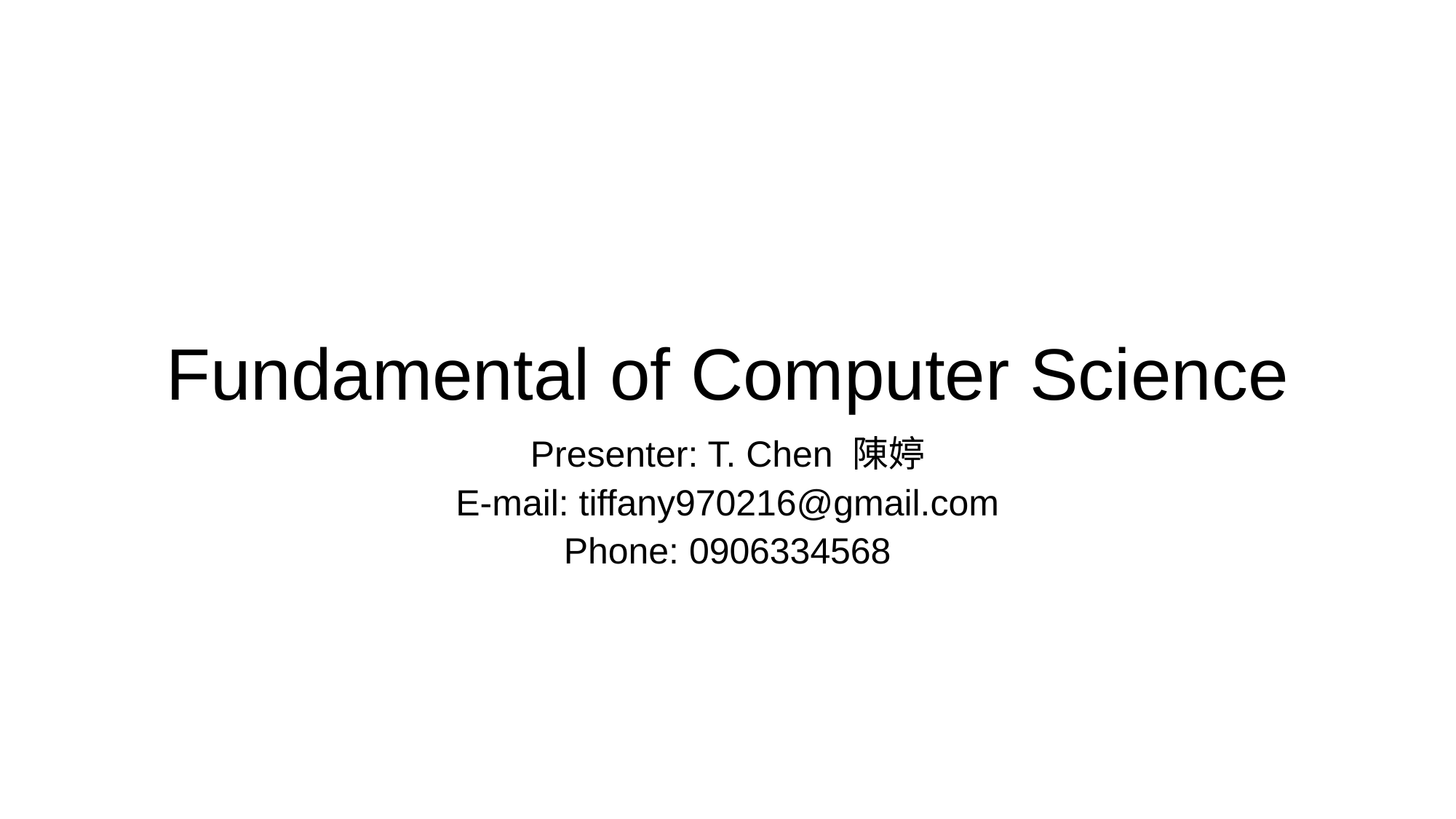

# Fundamental of Computer Science
Presenter: T. Chen 陳婷
E-mail: tiffany970216@gmail.com
Phone: 0906334568